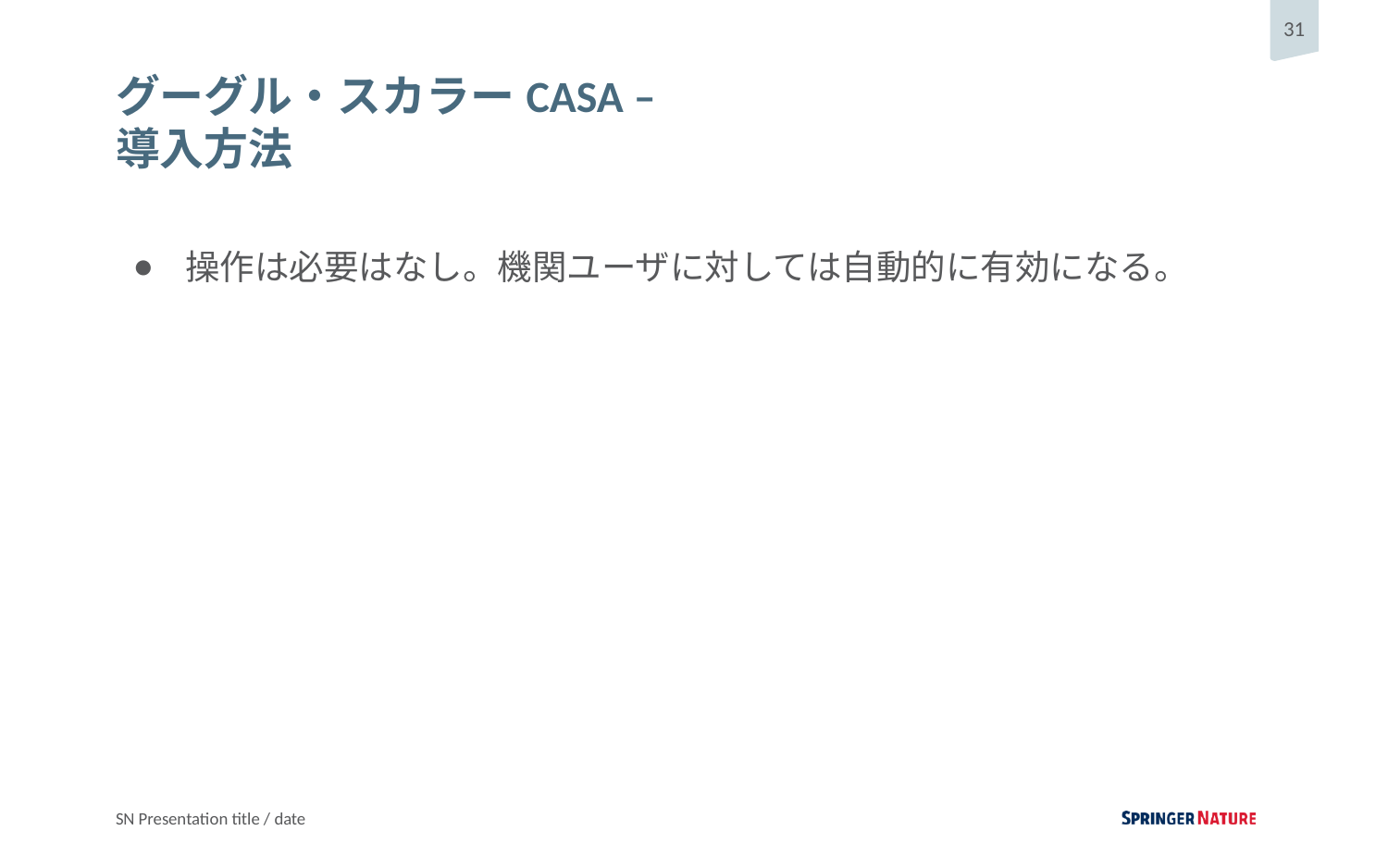

# グーグル・スカラーCASA – 導入方法
操作は必要はなし。機関ユーザに対しては自動的に有効になる。